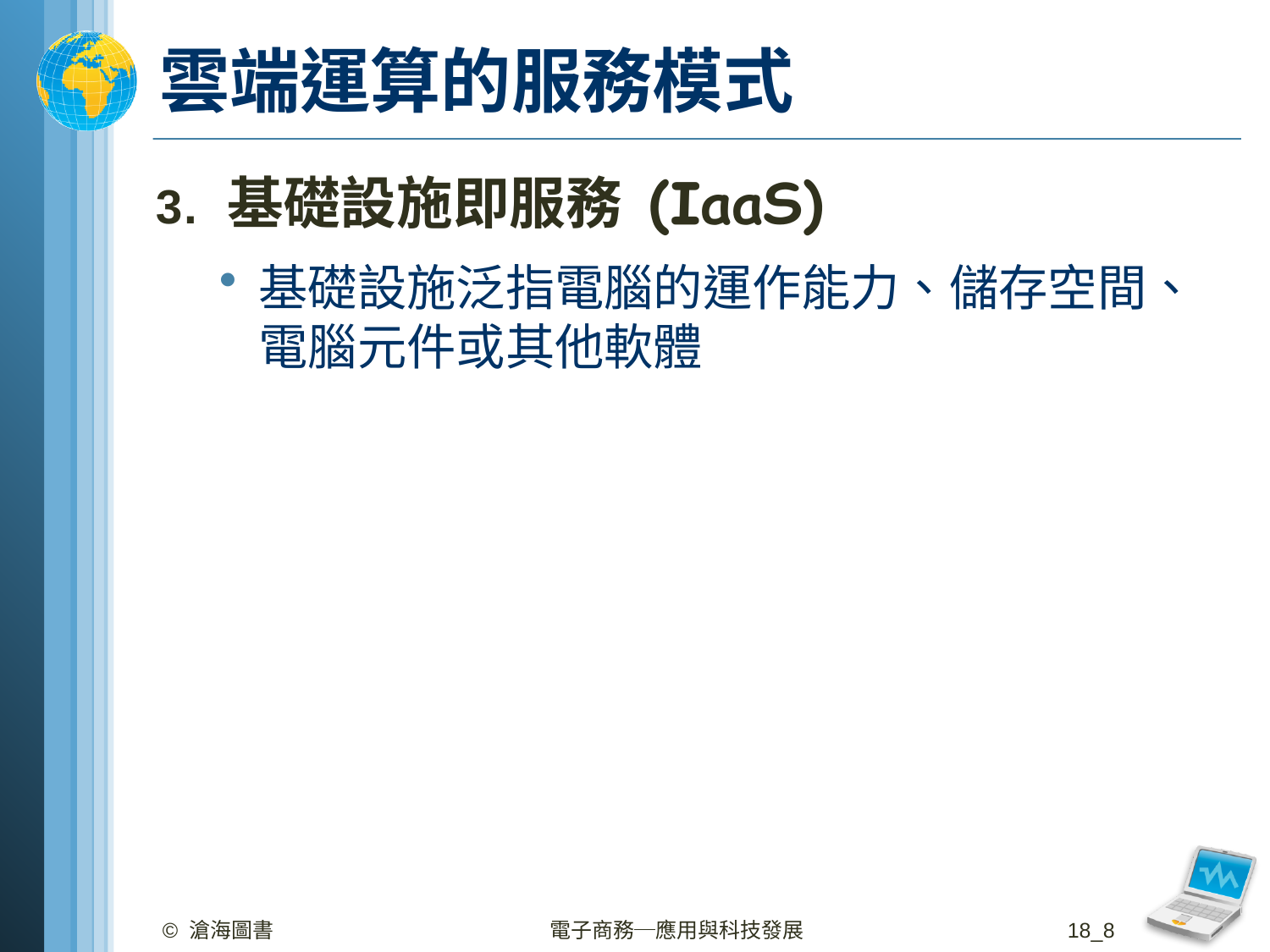

# 雲端運算的服務模式
基礎設施即服務 (IaaS)
基礎設施泛指電腦的運作能力、儲存空間、電腦元件或其他軟體

© 滄海圖書
電子商務─應用與科技發展
18_8